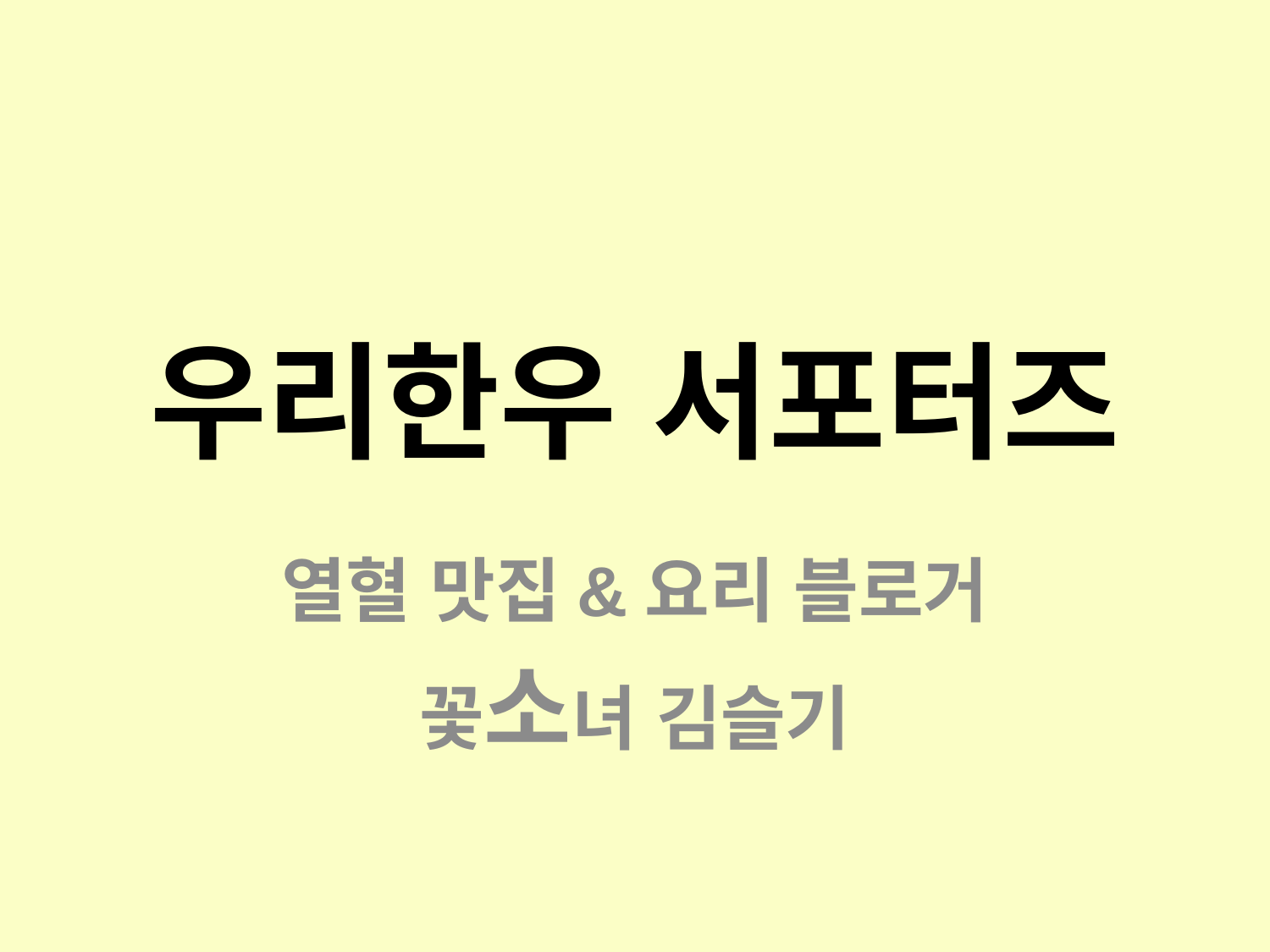

# 우리한우 서포터즈
열혈 맛집&요리 블로거
꽃소녀 김슬기